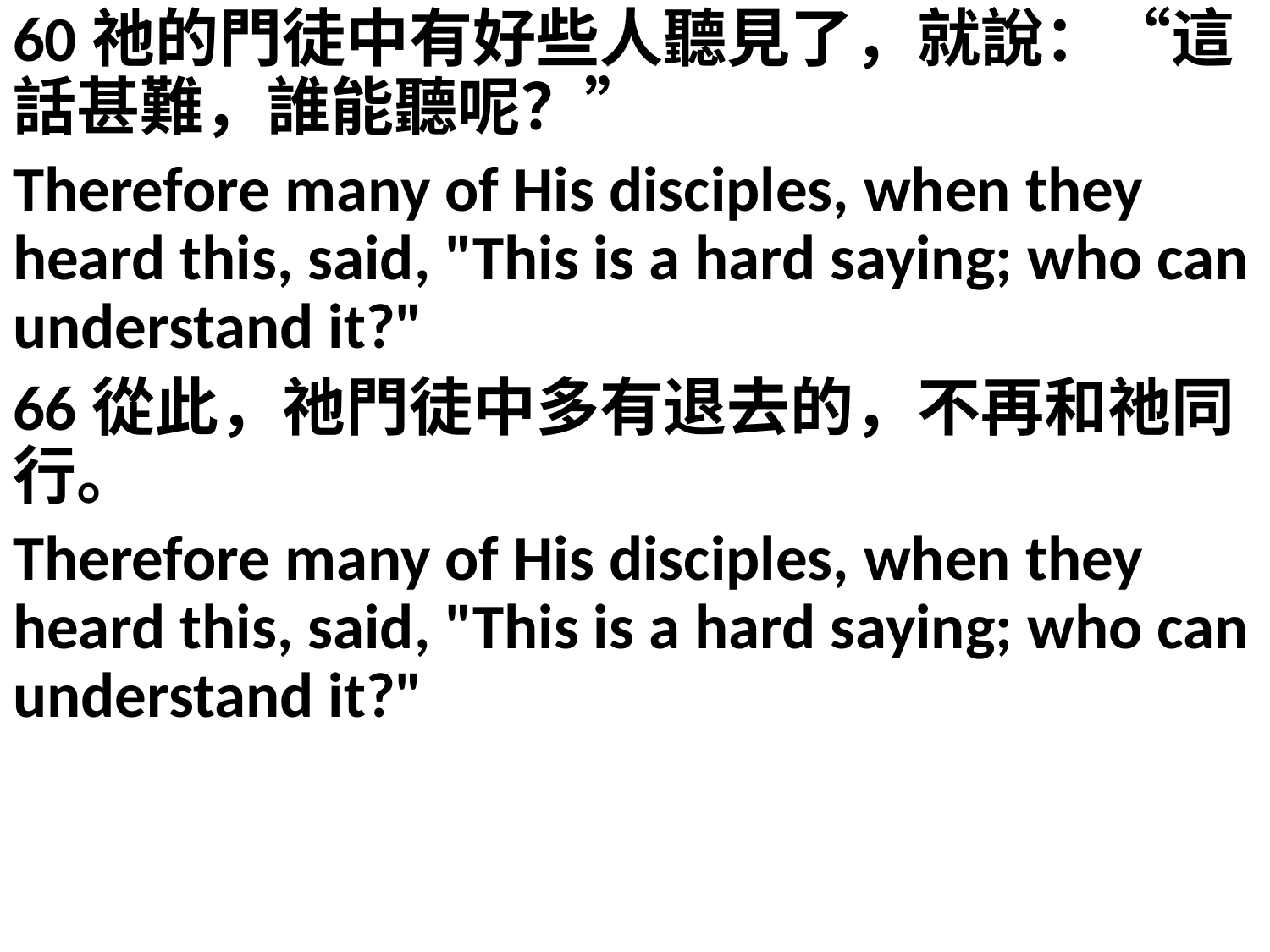

60祂的門徒中有好些人聽見了，就說：“這話甚難，誰能聽呢？”
Therefore many of His disciples, when they heard this, said, "This is a hard saying; who can understand it?"
66從此，祂門徒中多有退去的，不再和祂同行。
Therefore many of His disciples, when they heard this, said, "This is a hard saying; who can understand it?"